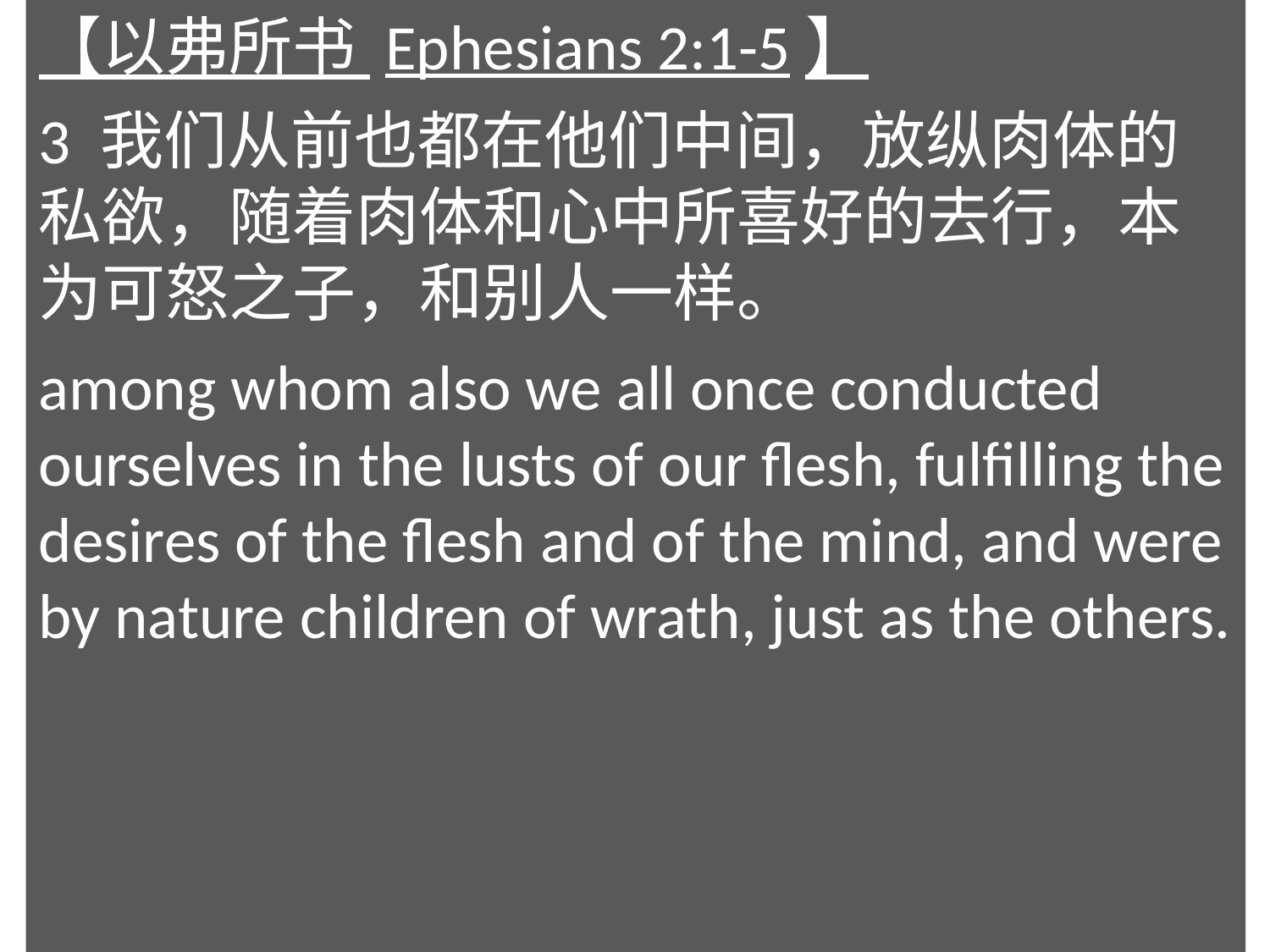

【以弗所书 Ephesians 2:1-5】
3 我们从前也都在他们中间，放纵肉体的私欲，随着肉体和心中所喜好的去行，本为可怒之子，和别人一样。
among whom also we all once conducted ourselves in the lusts of our flesh, fulfilling the desires of the flesh and of the mind, and were by nature children of wrath, just as the others.